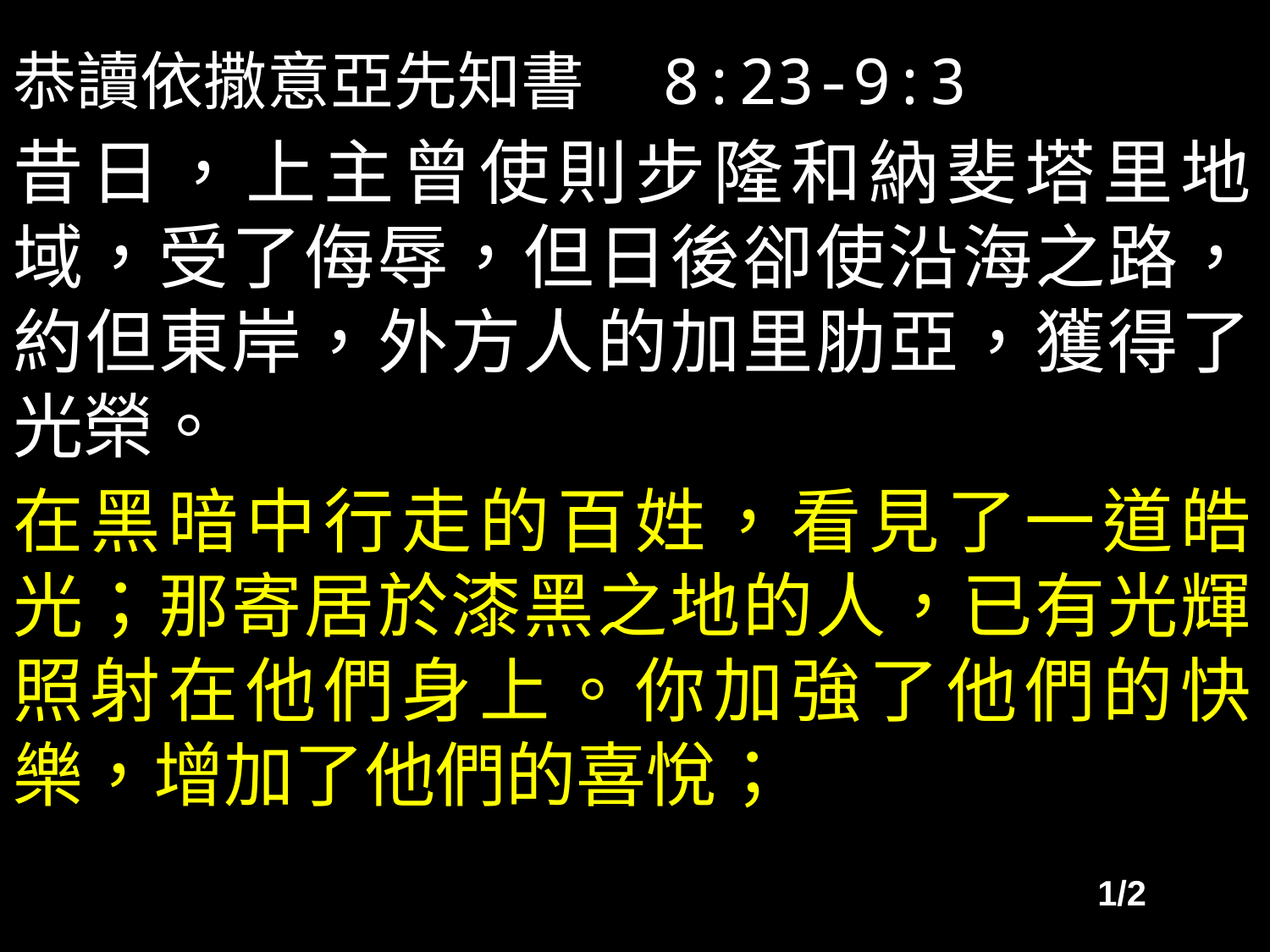

恭讀依撒意亞先知書　8:23-9:3
昔日，上主曾使則步隆和納斐塔里地域，受了侮辱，但日後卻使沿海之路，約但東岸，外方人的加里肋亞，獲得了光榮。
在黑暗中行走的百姓，看見了一道皓光；那寄居於漆黑之地的人，已有光輝照射在他們身上。你加強了他們的快樂，增加了他們的喜悅；
1/2